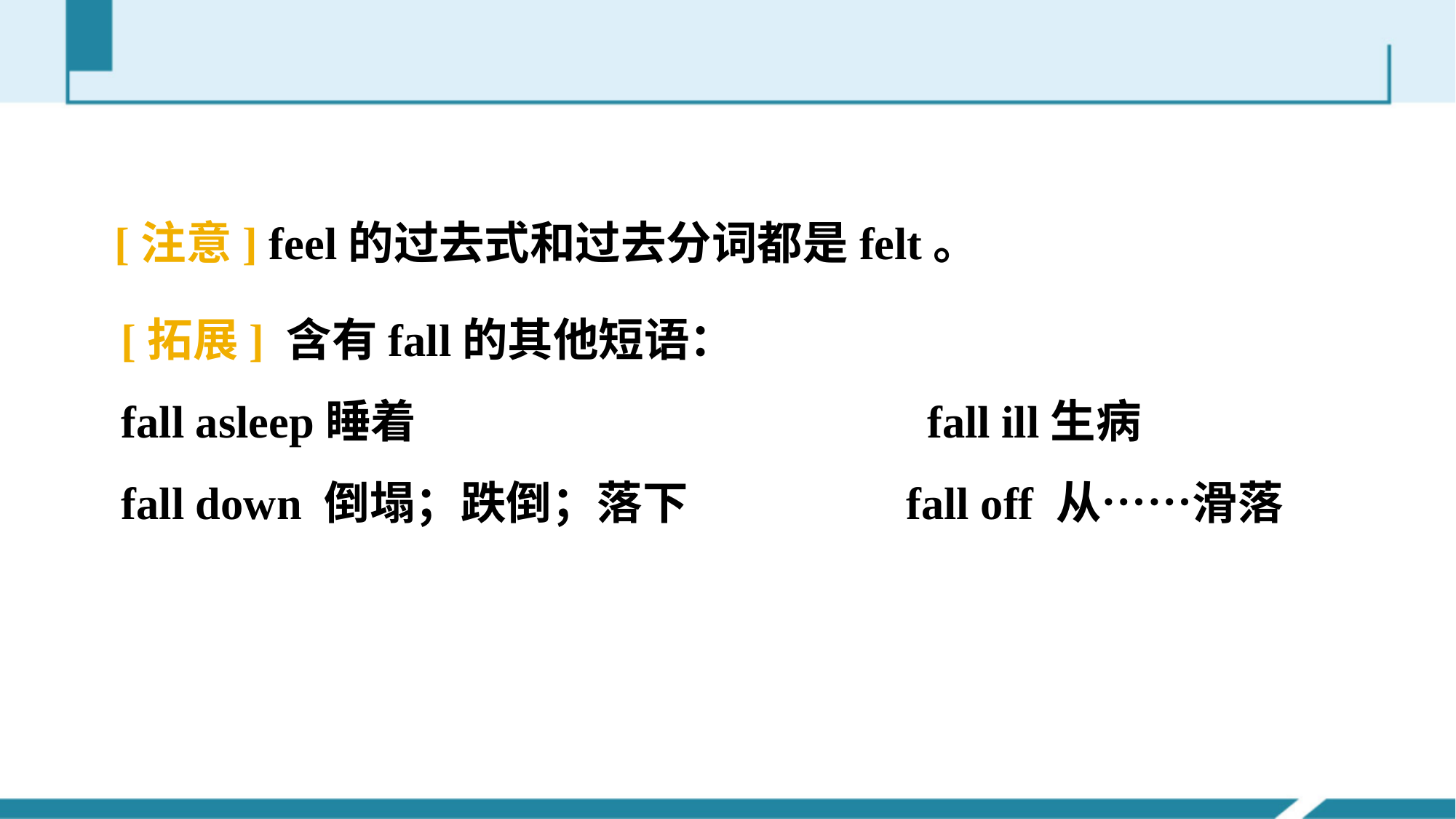

[注意] feel的过去式和过去分词都是felt。
[拓展] 含有fall的其他短语：
fall asleep睡着　　　　　　　　　　　fall ill生病
fall down 倒塌；跌倒；落下                    fall off 从……滑落